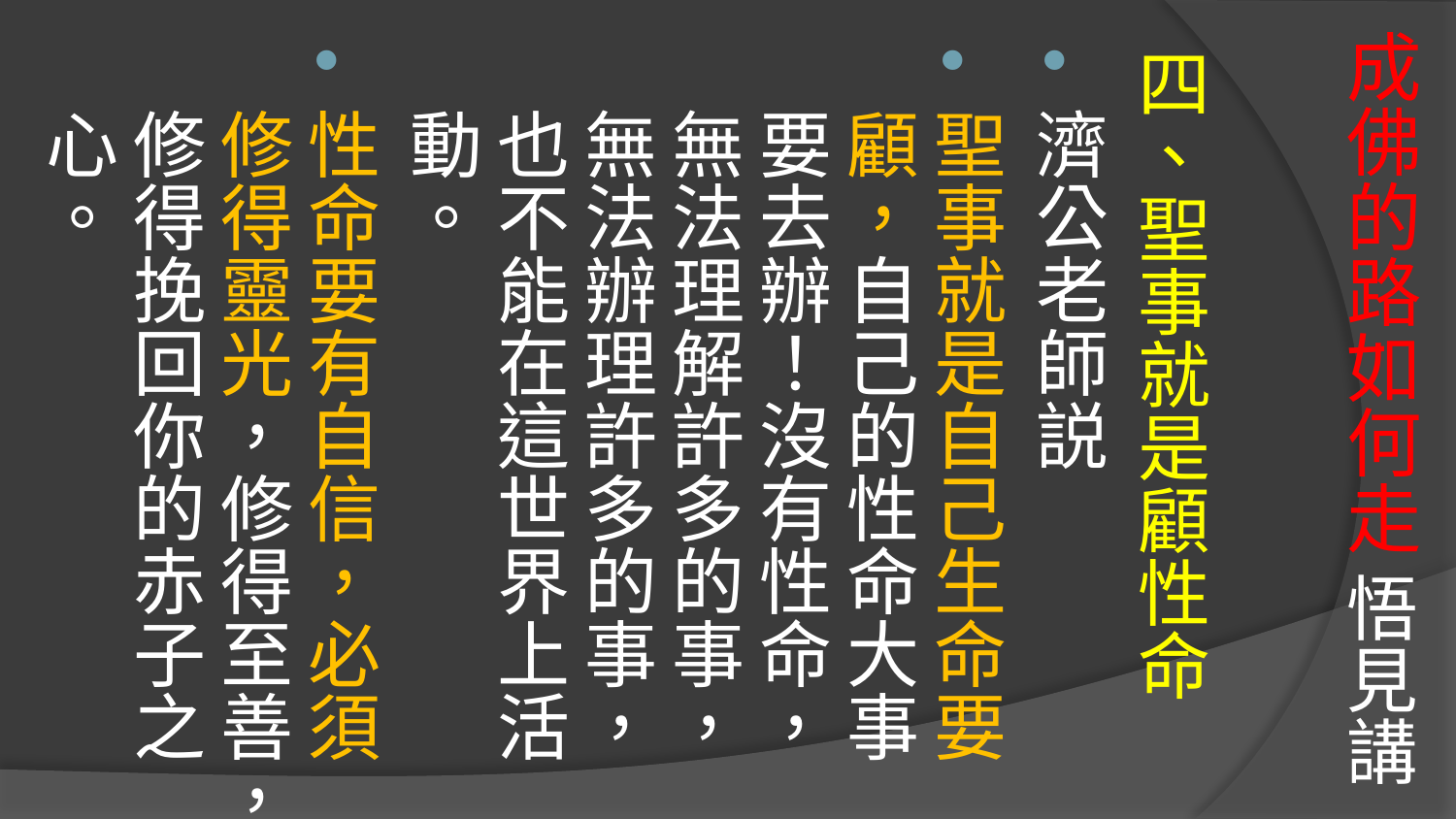

# 成佛的路如何走 悟見講
四、聖事就是顧性命
濟公老師説
聖事就是自己生命要顧，自己的性命大事要去辦！沒有性命，無法理解許多的事，無法辦理許多的事，也不能在這世界上活動。
性命要有自信，必須修得靈光，修得至善，修得挽回你的赤子之心。